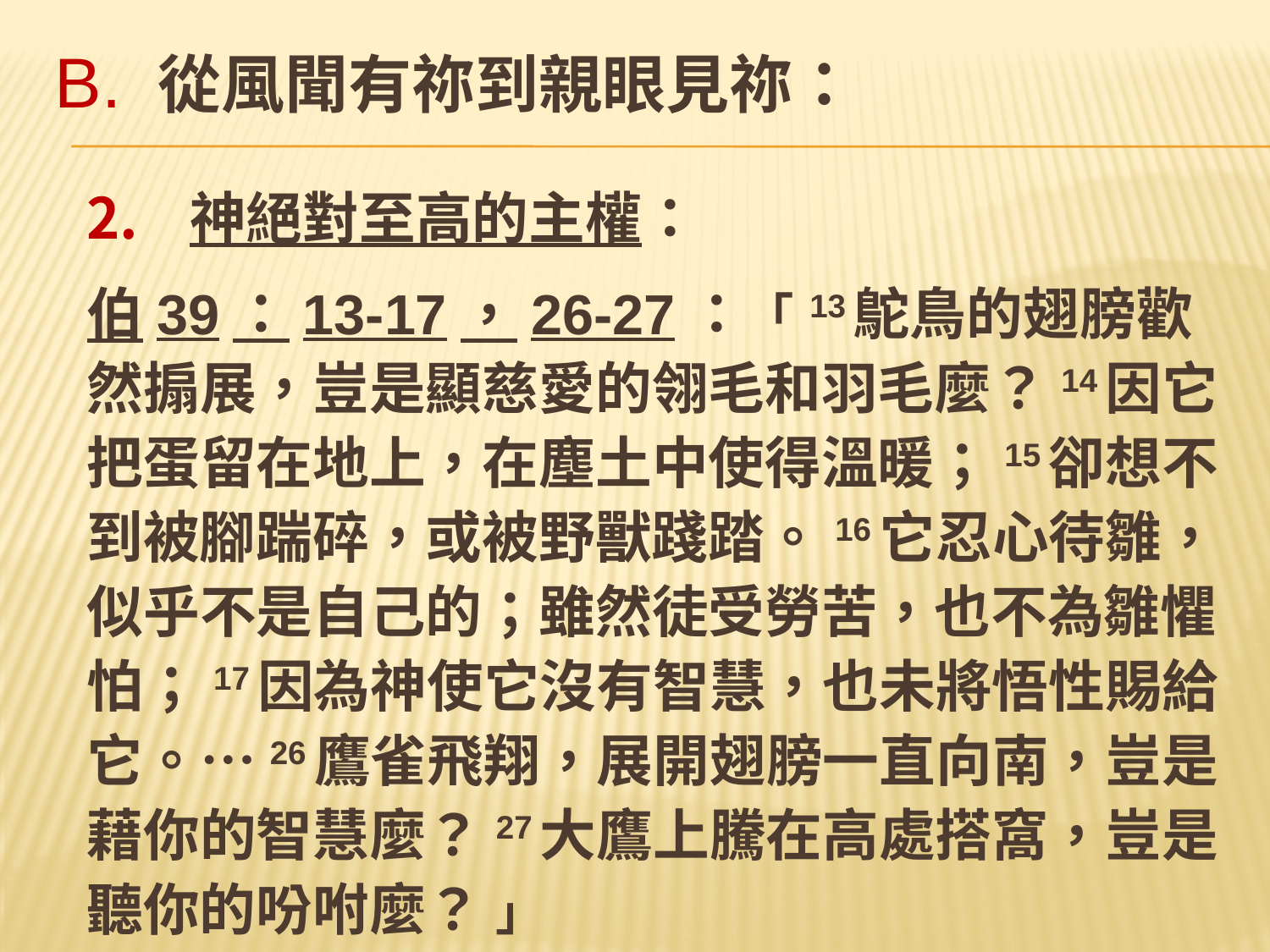

# B. 從風聞有祢到親眼見祢：
神絕對至高的主權：
伯39：13-17，26-27：「 13鴕鳥的翅膀歡然搧展，豈是顯慈愛的翎毛和羽毛麼？14因它把蛋留在地上，在塵土中使得溫暖；15卻想不到被腳踹碎，或被野獸踐踏。16它忍心待雛，似乎不是自己的；雖然徒受勞苦，也不為雛懼怕；17因為神使它沒有智慧，也未將悟性賜給它。…26鷹雀飛翔，展開翅膀一直向南，豈是藉你的智慧麼？27大鷹上騰在高處搭窩，豈是聽你的吩咐麼？ 」